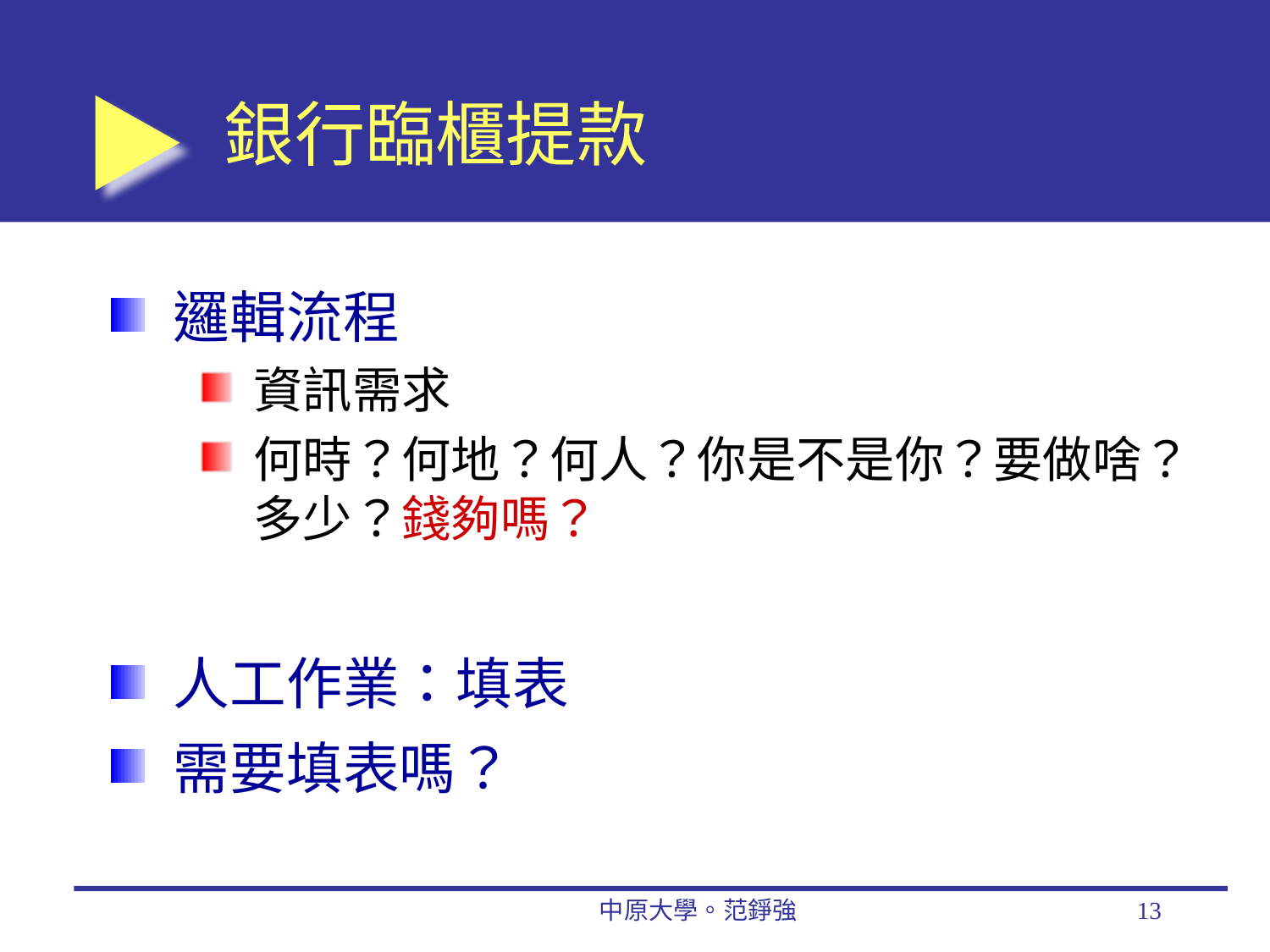

# 銀行臨櫃提款
邏輯流程
資訊需求
何時？何地？何人？你是不是你？要做啥？多少？錢夠嗎？

人工作業：填表
需要填表嗎？
中原大學。范錚強
13